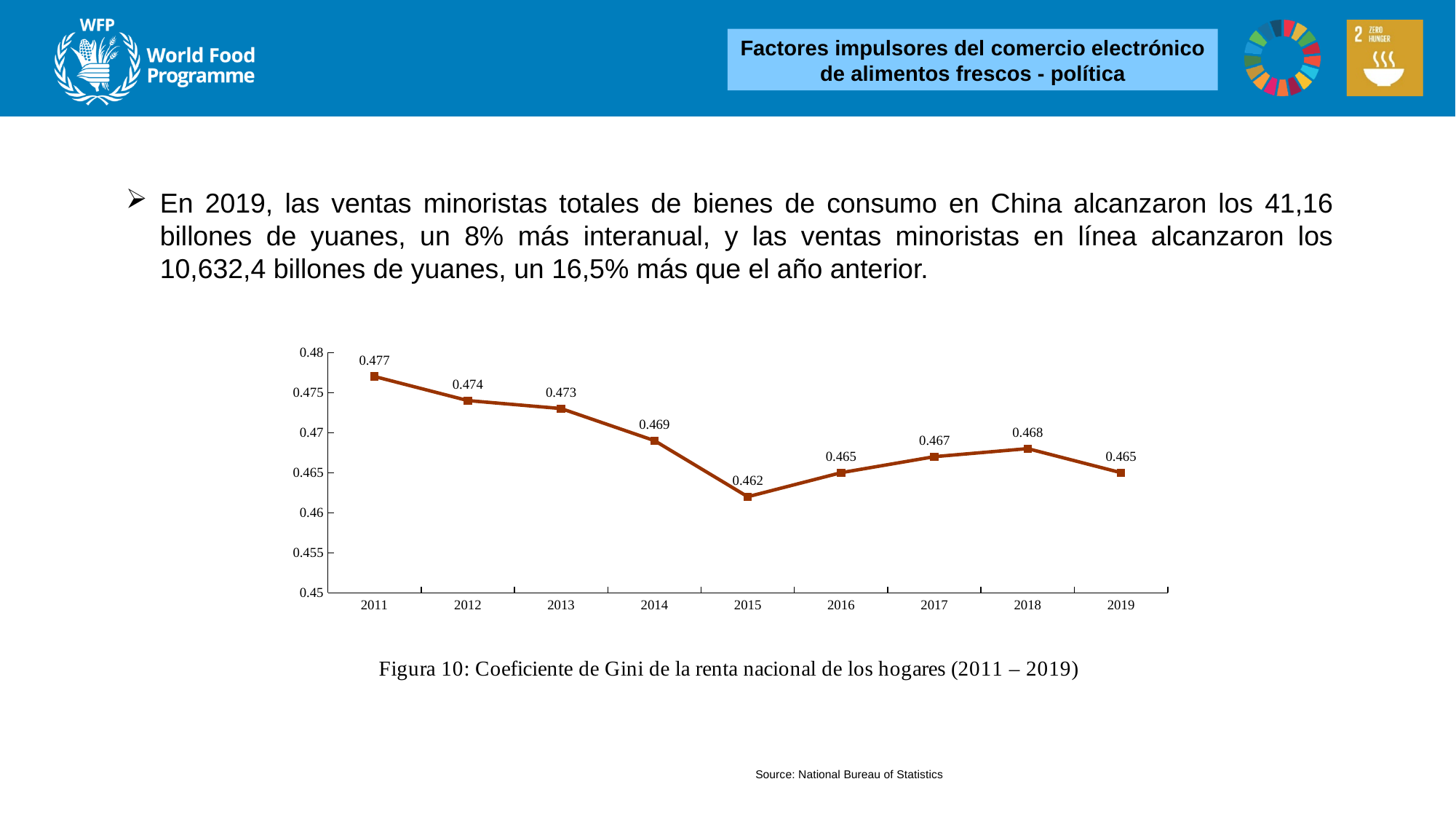

Factores impulsores del comercio electrónico de alimentos frescos - política
En 2019, las ventas minoristas totales de bienes de consumo en China alcanzaron los 41,16 billones de yuanes, un 8% más interanual, y las ventas minoristas en línea alcanzaron los 10,632,4 billones de yuanes, un 16,5% más que el año anterior.

### Chart: Figura 10: Coeficiente de Gini de la renta nacional de los hogares (2011 – 2019)

| Category | 基尼系数 |
|---|---|
| 2011 | 0.477 |
| 2012 | 0.474 |
| 2013 | 0.473 |
| 2014 | 0.469 |
| 2015 | 0.462 |
| 2016 | 0.465 |
| 2017 | 0.467 |
| 2018 | 0.468 |
| 2019 | 0.465 |
Source: National Bureau of Statistics